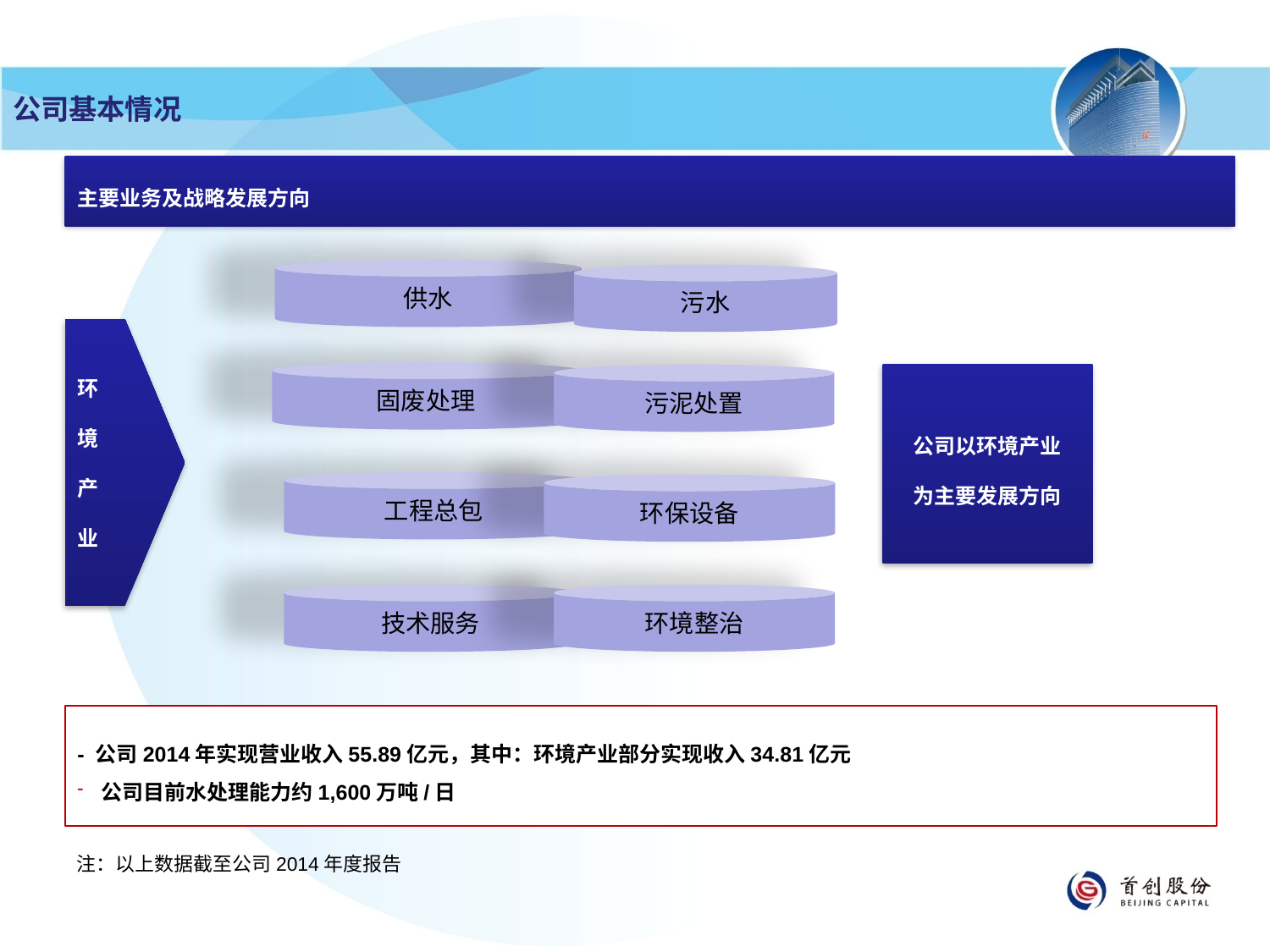

公司基本情况
主要业务及战略发展方向
供水
污水

环
境
产
业

固废处理
污泥处置
公司以环境产业
为主要发展方向
工程总包
环保设备

技术服务
环境整治
- 公司2014年实现营业收入55.89亿元，其中：环境产业部分实现收入34.81亿元
公司目前水处理能力约1,600万吨/日
注：以上数据截至公司2014年度报告